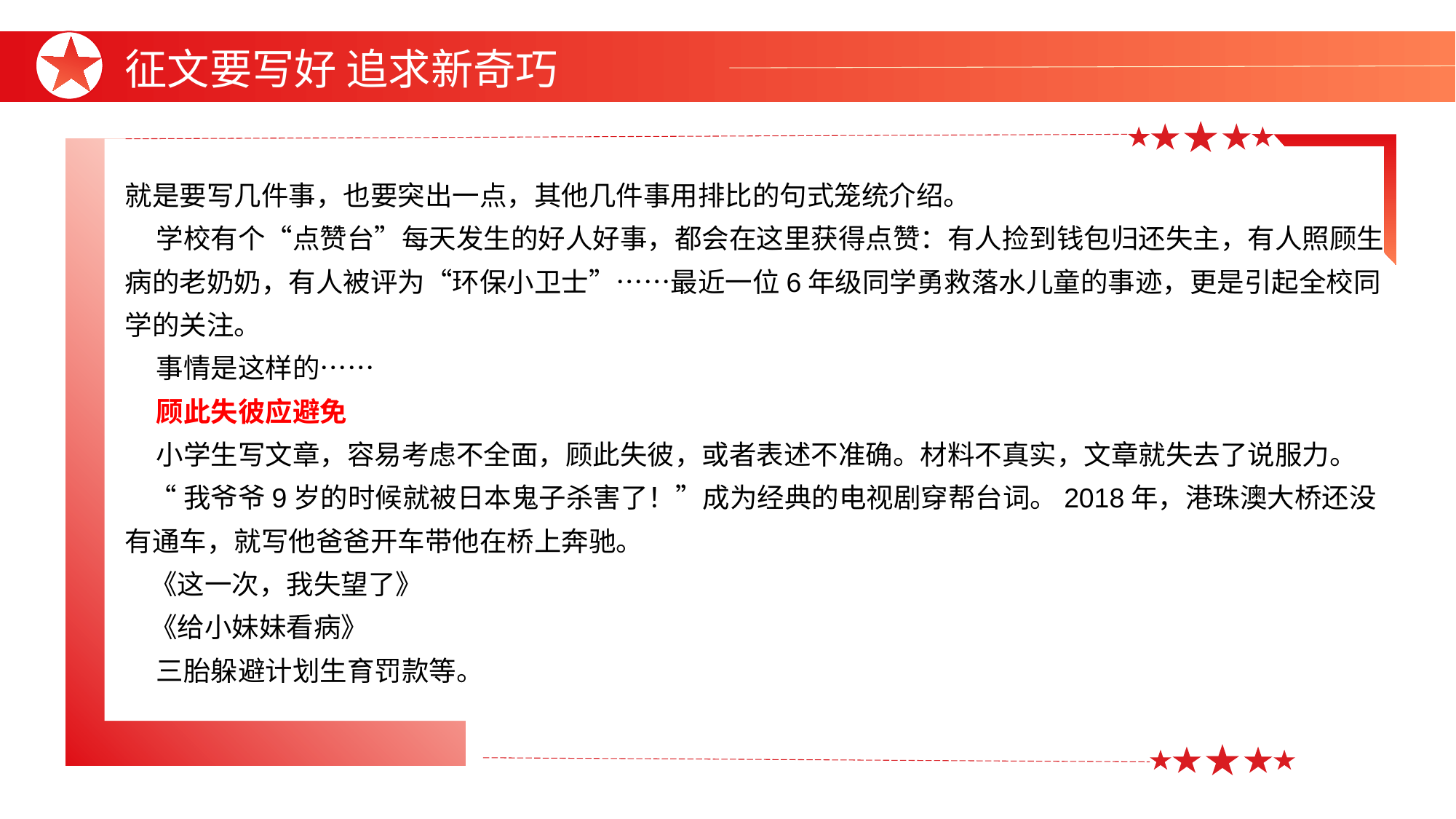

征文要写好 追求新奇巧

就是要写几件事，也要突出一点，其他几件事用排比的句式笼统介绍。
    学校有个“点赞台”每天发生的好人好事，都会在这里获得点赞：有人捡到钱包归还失主，有人照顾生病的老奶奶，有人被评为“环保小卫士”……最近一位6年级同学勇救落水儿童的事迹，更是引起全校同学的关注。
    事情是这样的……
    顾此失彼应避免
    小学生写文章，容易考虑不全面，顾此失彼，或者表述不准确。材料不真实，文章就失去了说服力。
    “我爷爷9岁的时候就被日本鬼子杀害了！”成为经典的电视剧穿帮台词。2018年，港珠澳大桥还没有通车，就写他爸爸开车带他在桥上奔驰。
   《这一次，我失望了》
   《给小妹妹看病》
    三胎躲避计划生育罚款等。